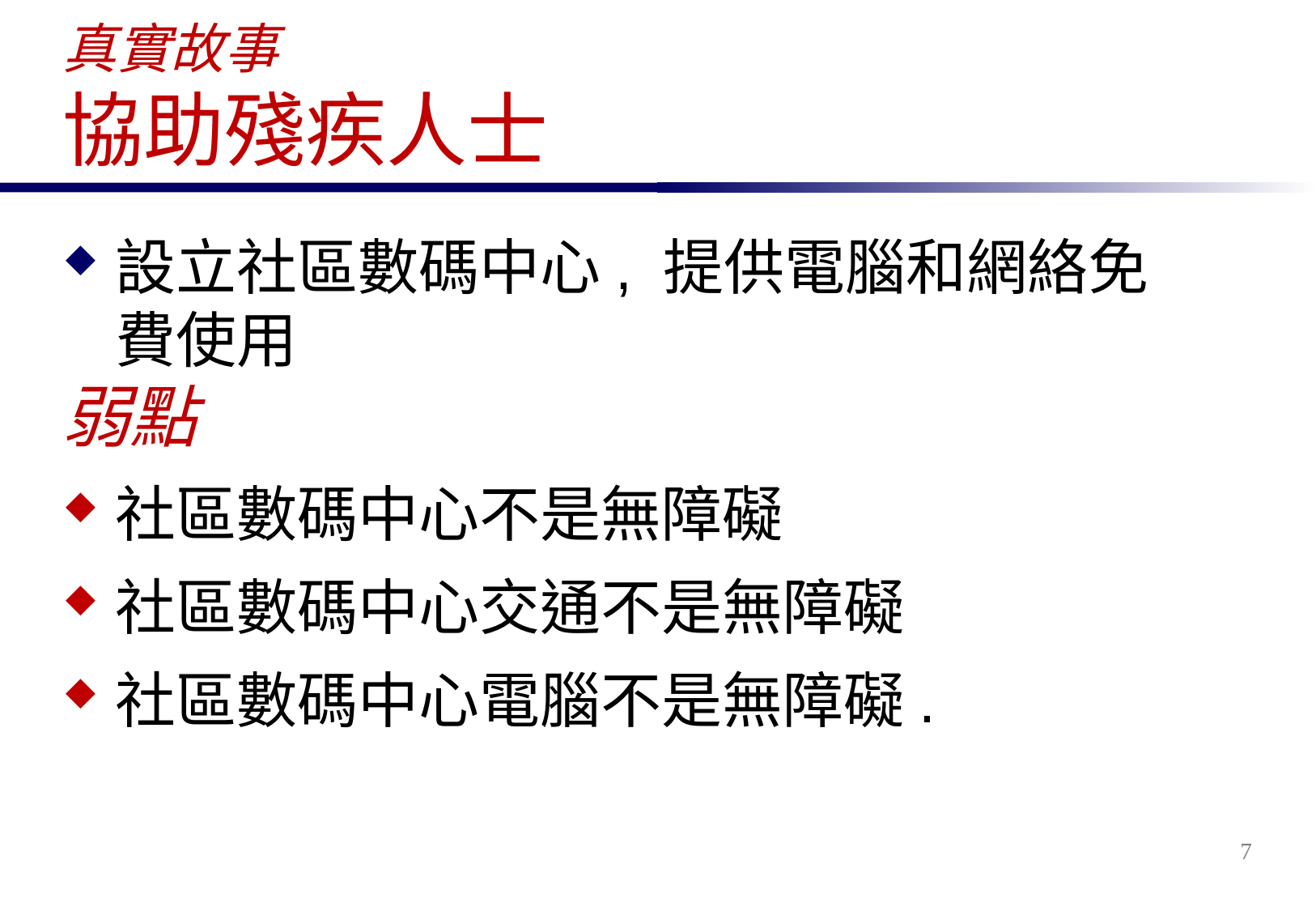

# 真實故事 協助殘疾人士
設立社區數碼中心, 提供電腦和網絡免費使用
弱點
社區數碼中心不是無障礙
社區數碼中心交通不是無障礙
社區數碼中心電腦不是無障礙.
7